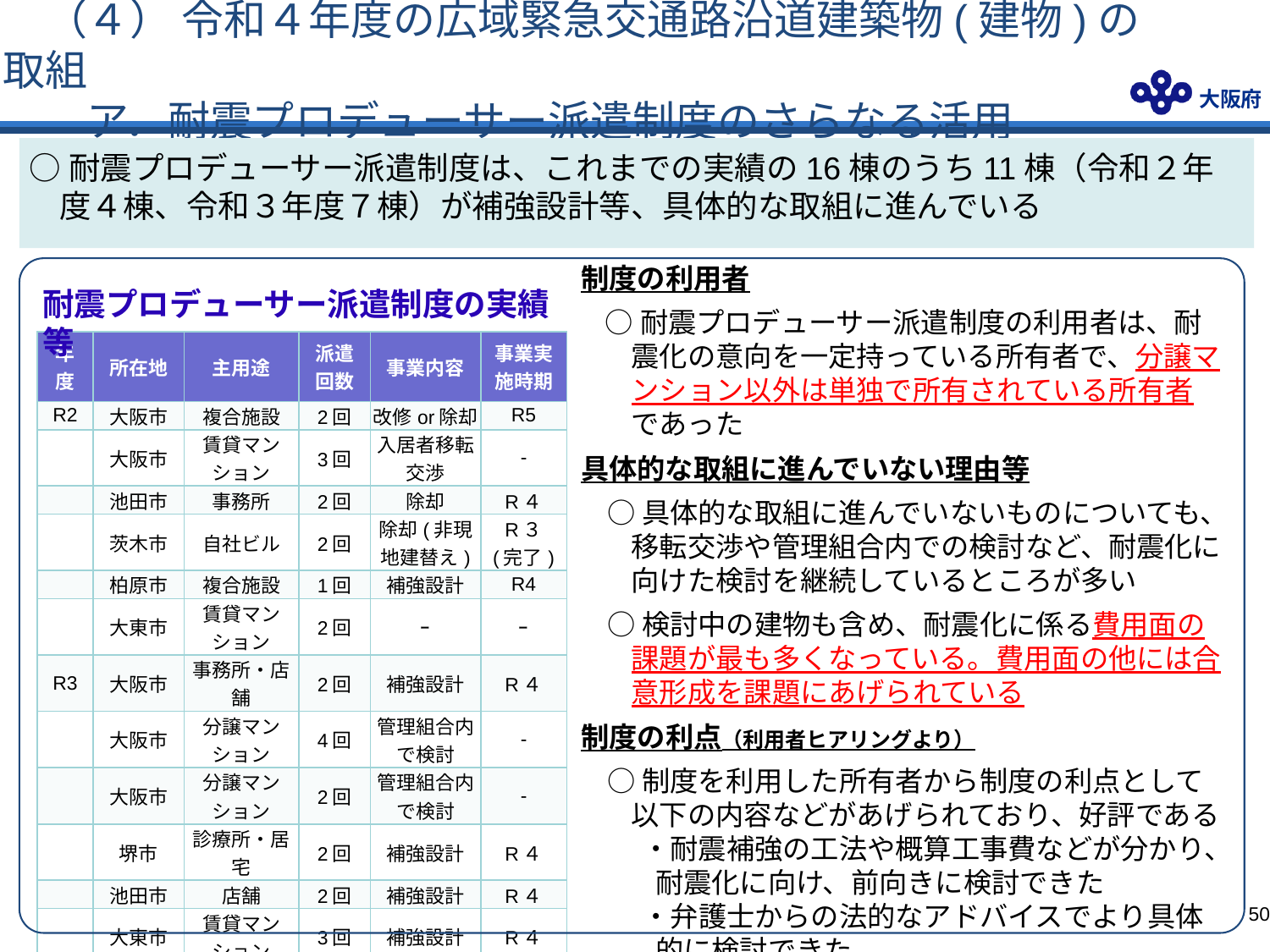

# （４） 令和４年度の広域緊急交通路沿道建築物(建物)の取組　 　　ア．耐震プロデューサー派遣制度のさらなる活用
○耐震プロデューサー派遣制度は、これまでの実績の16棟のうち11棟（令和２年度４棟、令和３年度７棟）が補強設計等、具体的な取組に進んでいる
制度の利用者
○耐震プロデューサー派遣制度の利用者は、耐震化の意向を一定持っている所有者で、分譲マンション以外は単独で所有されている所有者であった
具体的な取組に進んでいない理由等
○具体的な取組に進んでいないものについても、移転交渉や管理組合内での検討など、耐震化に向けた検討を継続しているところが多い
○検討中の建物も含め、耐震化に係る費用面の課題が最も多くなっている。費用面の他には合意形成を課題にあげられている
制度の利点（利用者ヒアリングより）
○制度を利用した所有者から制度の利点として以下の内容などがあげられており、好評である
・耐震補強の工法や概算工事費などが分かり、耐震化に向け、前向きに検討できた
・弁護士からの法的なアドバイスでより具体的に検討できた

耐震プロデューサー派遣制度の実績等
| 年度 | 所在地 | 主用途 | 派遣 回数 | 事業内容 | 事業実施時期 |
| --- | --- | --- | --- | --- | --- |
| R2 | 大阪市 | 複合施設 | 2回 | 改修or除却 | R5 |
|  | 大阪市 | 賃貸マンション | 3回 | 入居者移転交渉 | - |
|  | 池田市 | 事務所 | 2回 | 除却 | R４ |
|  | 茨木市 | 自社ビル | 2回 | 除却(非現地建替え) | R３ (完了) |
|  | 柏原市 | 複合施設 | 1回 | 補強設計 | R4 |
|  | 大東市 | 賃貸マンション | 2回 | ｰ | ｰ |
| R3 | 大阪市 | 事務所・店舗 | 2回 | 補強設計 | R４ |
|  | 大阪市 | 分譲マンション | 4回 | 管理組合内で検討 | - |
|  | 大阪市 | 分譲マンション | 2回 | 管理組合内で検討 | - |
|  | 堺市 | 診療所・居宅 | 2回 | 補強設計 | R４ |
|  | 池田市 | 店舗 | 2回 | 補強設計 | R４ |
|  | 大東市 | 賃貸マンション | 3回 | 補強設計 | R４ |
|  | 柏原市 | 複合施設 | 2回 | 補強設計 | R４ |
|  | 大阪市 | 自社ビル | 2回 | 検討中 | ｰ |
|  | 堺市 | 専門学校 | 1回 | R4継続派遣 | ｰ |
|  | 大東市 | 賃貸マンション | 1回 | R4継続派遣 | ｰ |
50